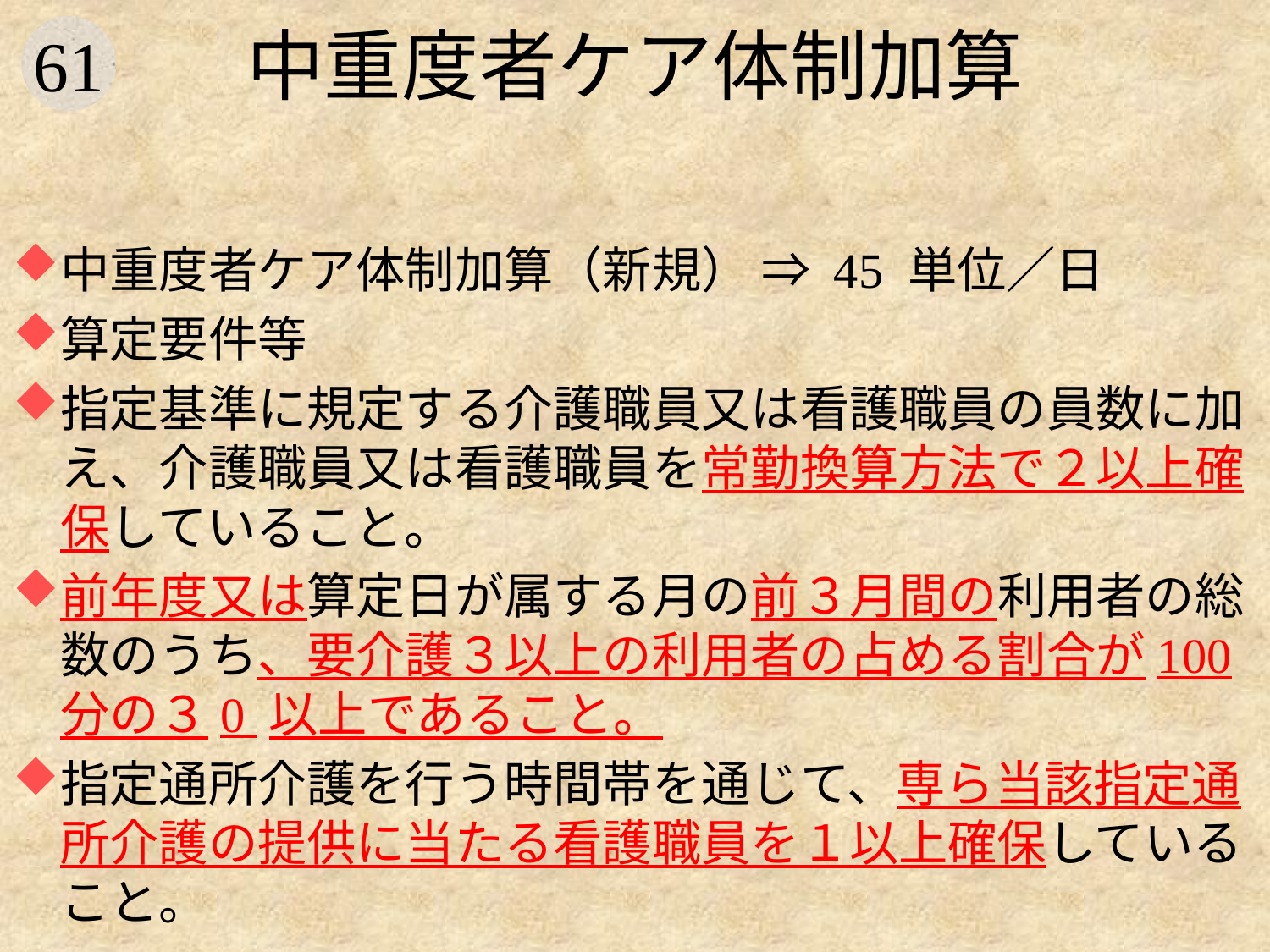

# 中重度者ケア体制加算
中重度者ケア体制加算（新規） ⇒ 45 単位／日
算定要件等
指定基準に規定する介護職員又は看護職員の員数に加え、介護職員又は看護職員を常勤換算方法で２以上確保していること。
前年度又は算定日が属する月の前３月間の利用者の総数のうち、要介護３以上の利用者の占める割合が100 分の３0 以上であること。
指定通所介護を行う時間帯を通じて、専ら当該指定通所介護の提供に当たる看護職員を１以上確保していること。